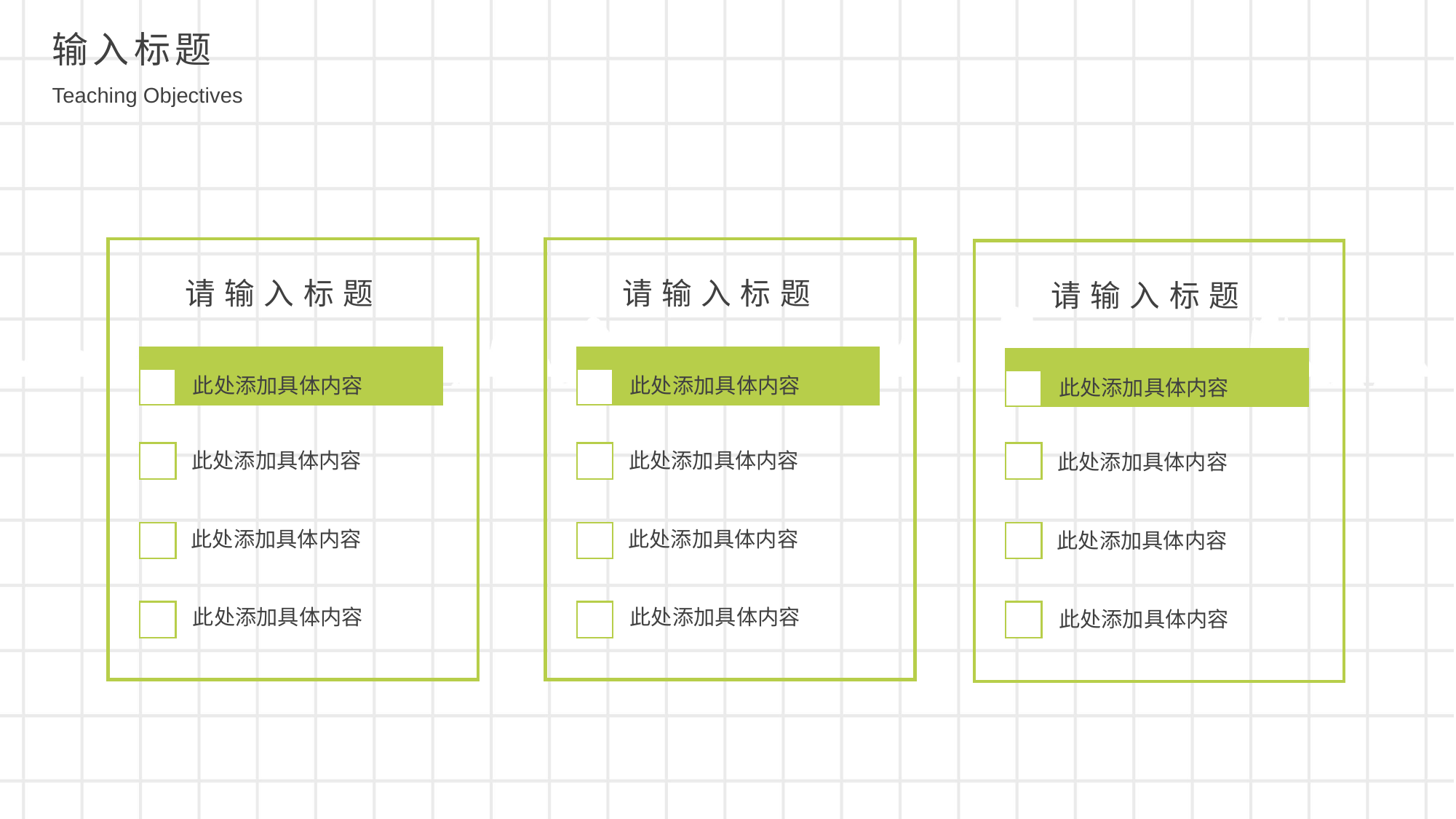

输入标题
Teaching Objectives

请输入标题

此处添加具体内容
此处添加具体内容
此处添加具体内容
此处添加具体内容

请输入标题

此处添加具体内容
此处添加具体内容
此处添加具体内容
此处添加具体内容

请输入标题

此处添加具体内容
此处添加具体内容
此处添加具体内容
此处添加具体内容